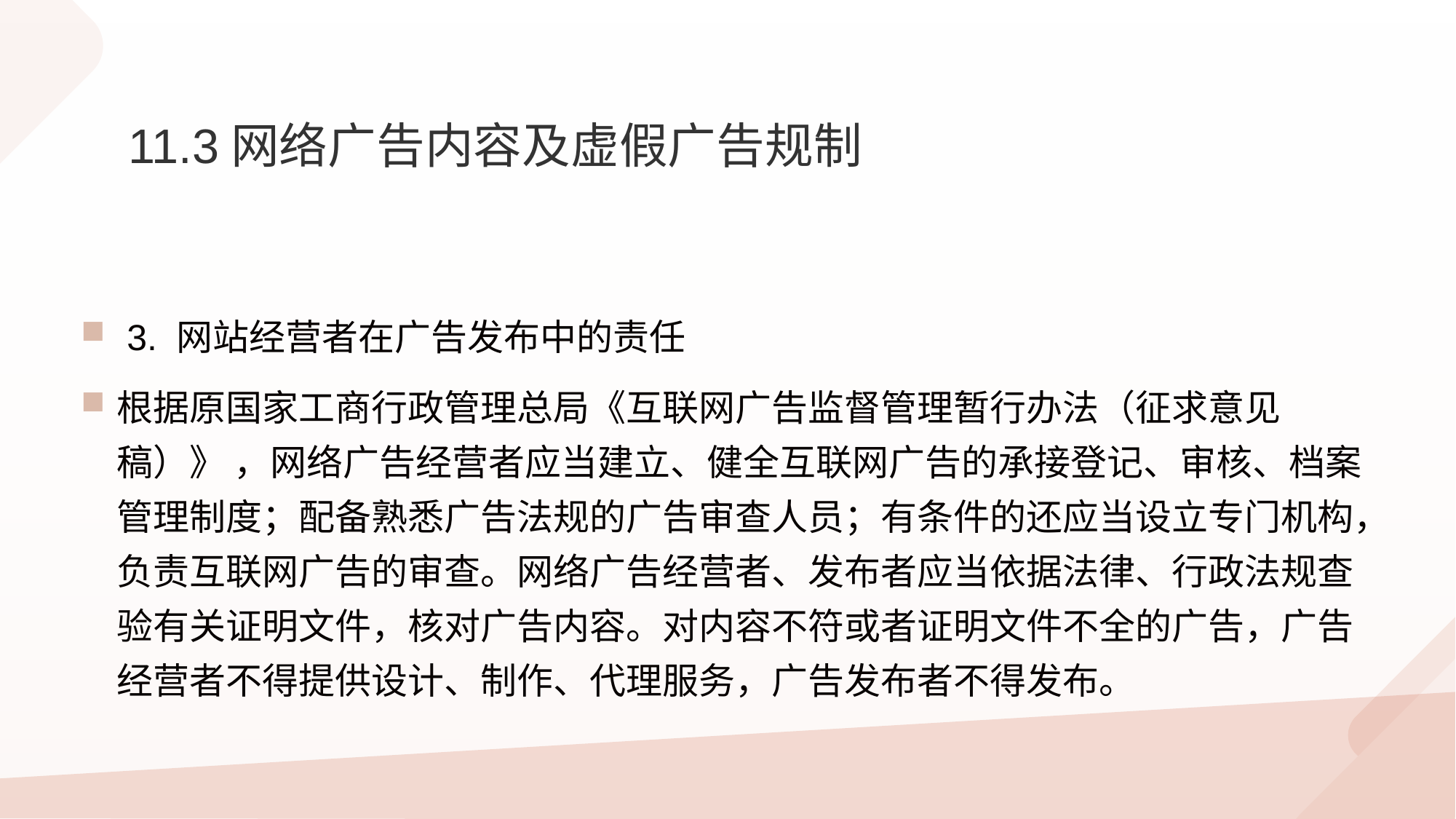

11.3网络广告内容及虚假广告规制
 3. 网站经营者在广告发布中的责任
根据原国家工商行政管理总局《互联网广告监督管理暂行办法（征求意见稿）》 ，网络广告经营者应当建立、健全互联网广告的承接登记、审核、档案管理制度；配备熟悉广告法规的广告审查人员；有条件的还应当设立专门机构，负责互联网广告的审查。网络广告经营者、发布者应当依据法律、行政法规查验有关证明文件，核对广告内容。对内容不符或者证明文件不全的广告，广告经营者不得提供设计、制作、代理服务，广告发布者不得发布。